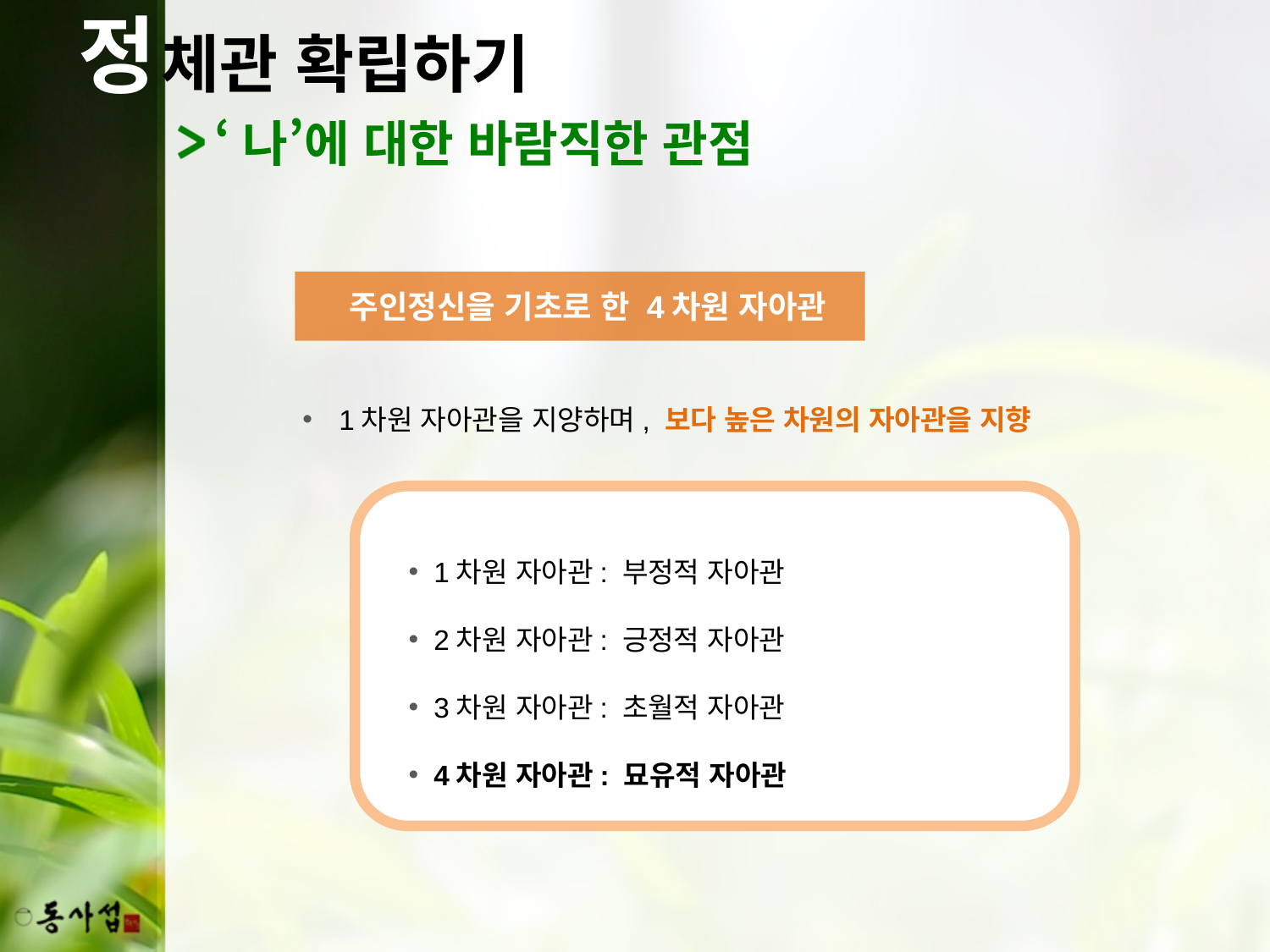

정
체관 확립하기
‘나’에 대한 바람직한 관점
 주인정신을 기초로 한 4차원 자아관
1차원 자아관을 지양하며, 보다 높은 차원의 자아관을 지향
1차원 자아관: 부정적 자아관
2차원 자아관: 긍정적 자아관
3차원 자아관: 초월적 자아관
4차원 자아관: 묘유적 자아관